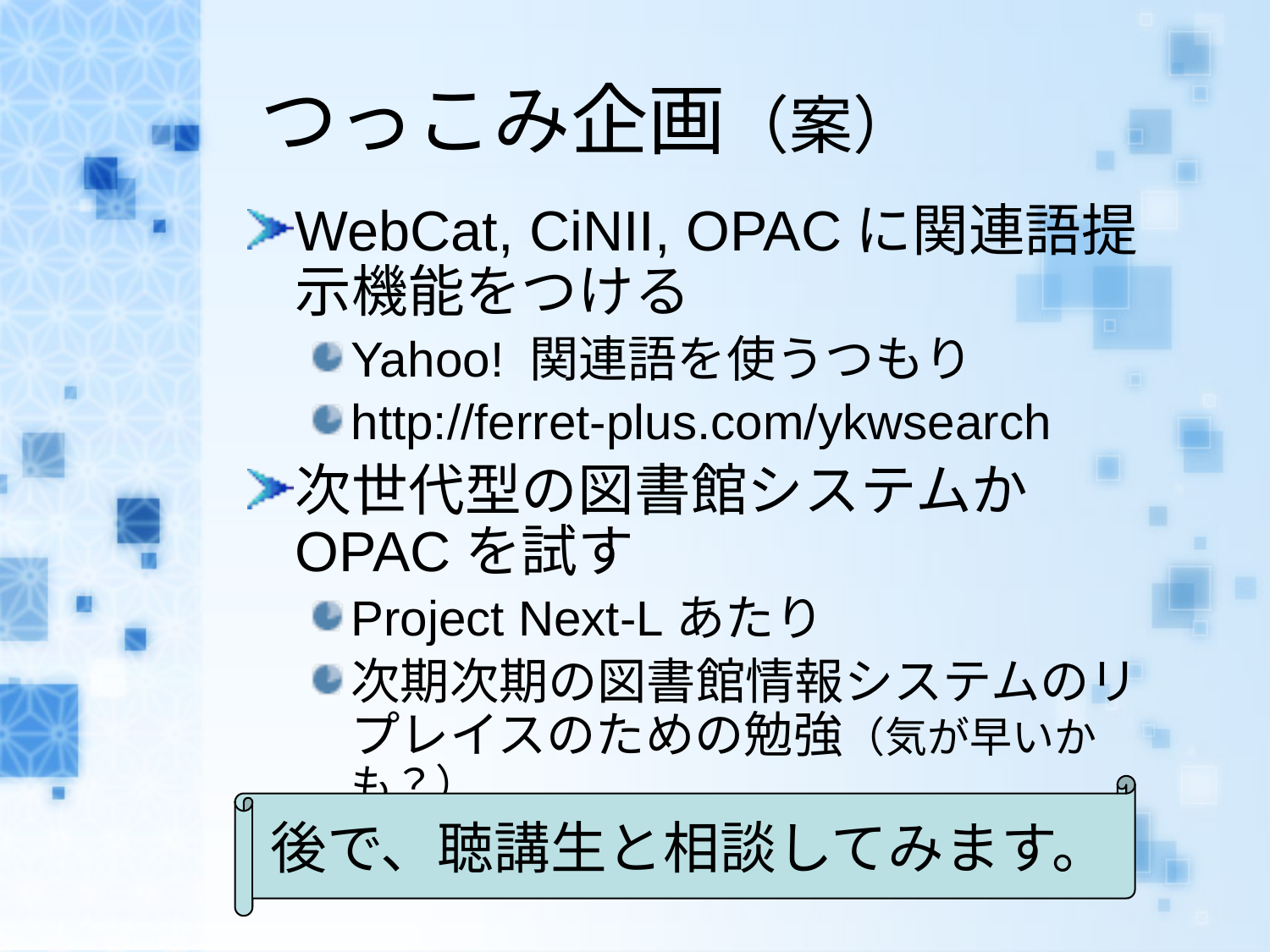

# つっこみ企画（案）
WebCat, CiNII, OPACに関連語提示機能をつける
Yahoo! 関連語を使うつもり
http://ferret-plus.com/ykwsearch
次世代型の図書館システムかOPACを試す
Project Next-Lあたり
次期次期の図書館情報システムのリプレイスのための勉強（気が早いかも？）
後で、聴講生と相談してみます。